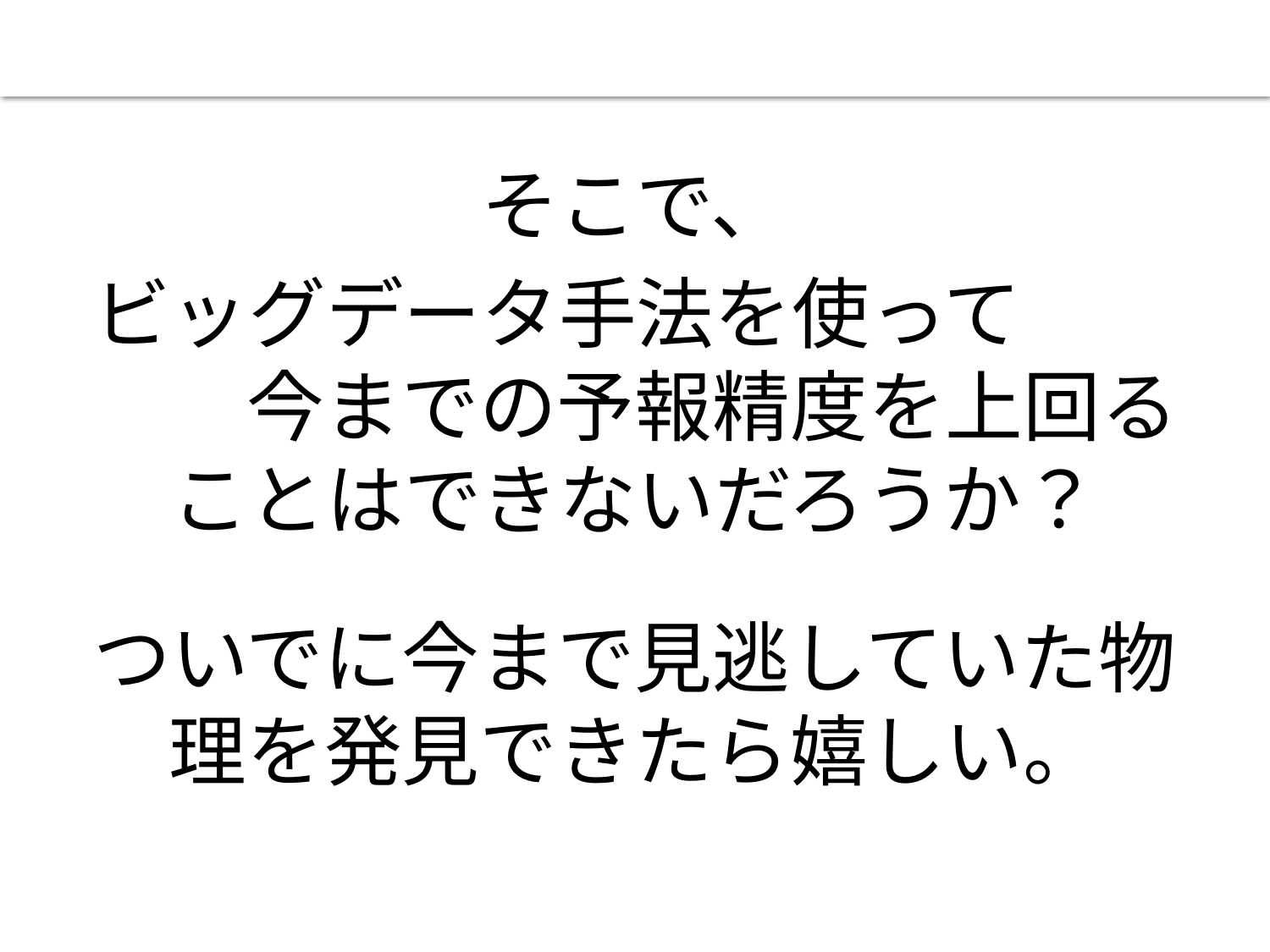

そこで、
ビッグデータ手法を使って　　　　今までの予報精度を上回ることはできないだろうか？

ついでに今まで見逃していた物理を発見できたら嬉しい。